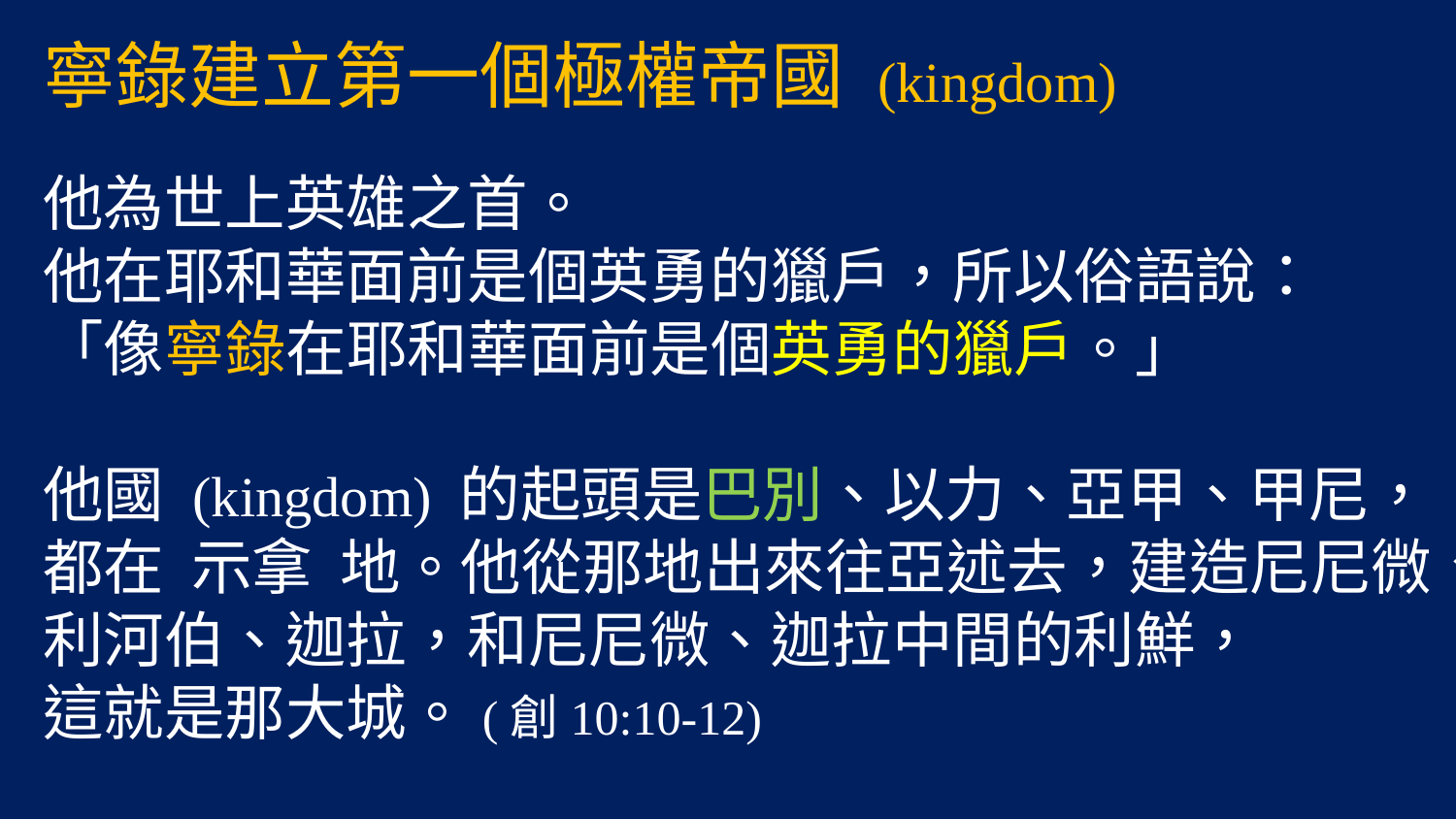

# 寧錄建立第一個極權帝國 (kingdom) 他為世上英雄之首。 他在耶和華面前是個英勇的獵戶，所以俗語說： 「像寧錄在耶和華面前是個英勇的獵戶。」 他國 (kingdom) 的起頭是巴別、以力、亞甲、甲尼，都在  示拿  地。他從那地出來往亞述去，建造尼尼微、利河伯、迦拉，和尼尼微、迦拉中間的利鮮， 這就是那大城。(創10:10-12)